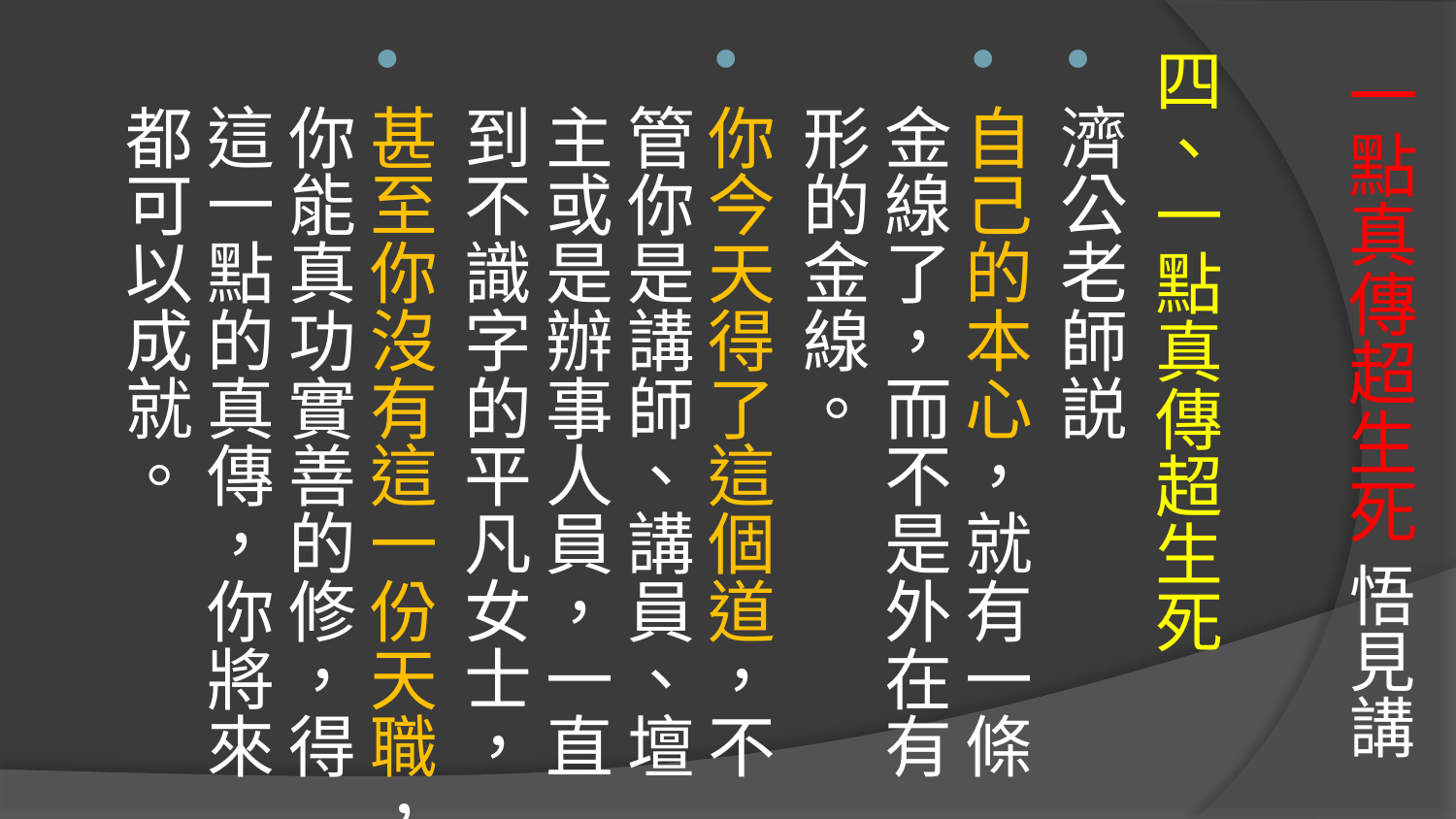

四、一點真傳超生死
濟公老師説
自己的本心，就有一條金線了，而不是外在有形的金線。
你今天得了這個道，不管你是講師、講員、壇主或是辦事人員，一直到不識字的平凡女士，
甚至你沒有這一份天職，你能真功實善的修，得這一點的真傳，你將來都可以成就。
# 一點真傳超生死 悟見講